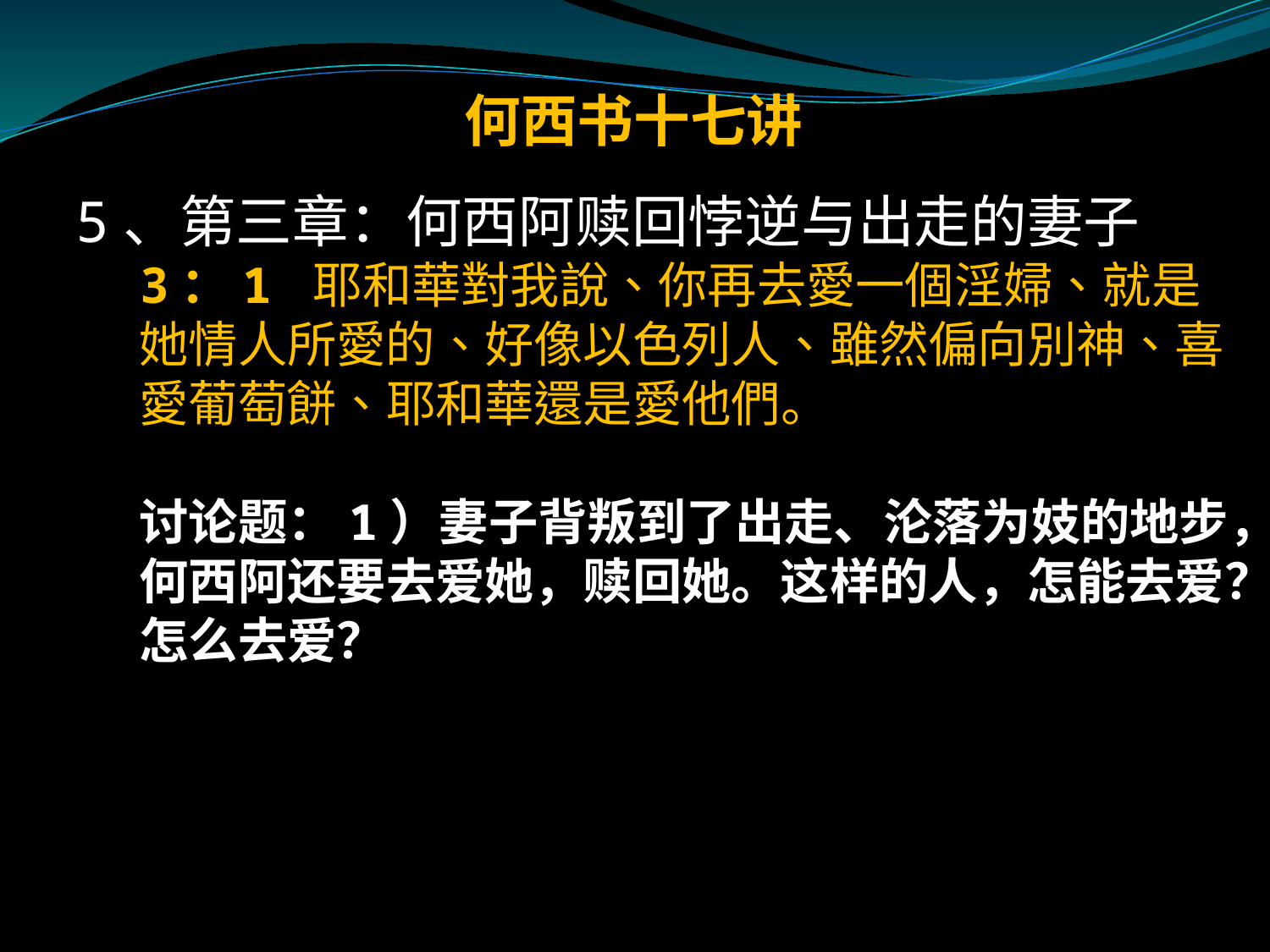

# 何西书十七讲
5、第三章：何西阿赎回悖逆与出走的妻子
3：1 耶和華對我說、你再去愛一個淫婦、就是她情人所愛的、好像以色列人、雖然偏向別神、喜愛葡萄餅、耶和華還是愛他們。

讨论题：1）妻子背叛到了出走、沦落为妓的地步，何西阿还要去爱她，赎回她。这样的人，怎能去爱？怎么去爱？